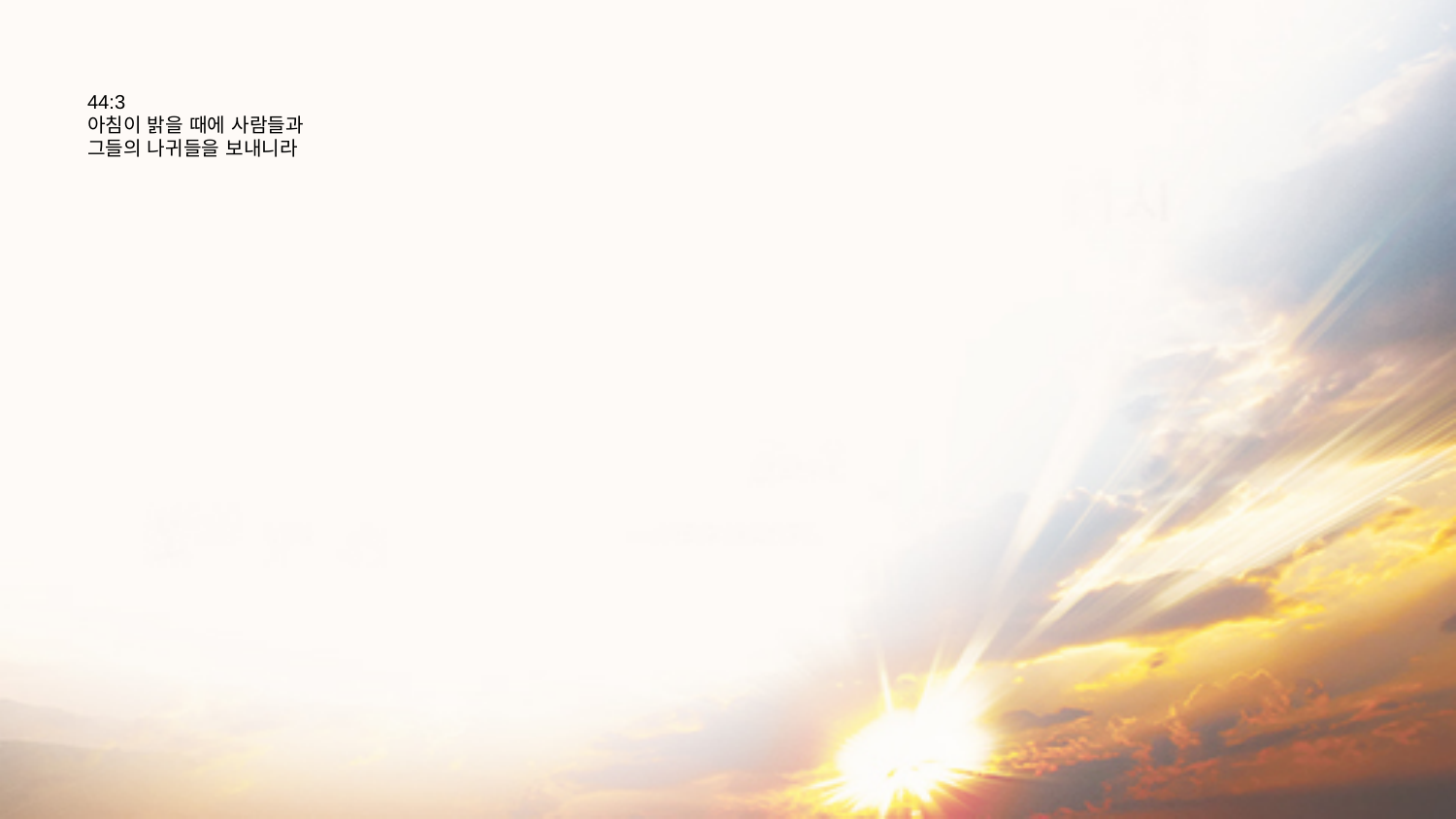

# 44:3 아침이 밝을 때에 사람들과 그들의 나귀들을 보내니라